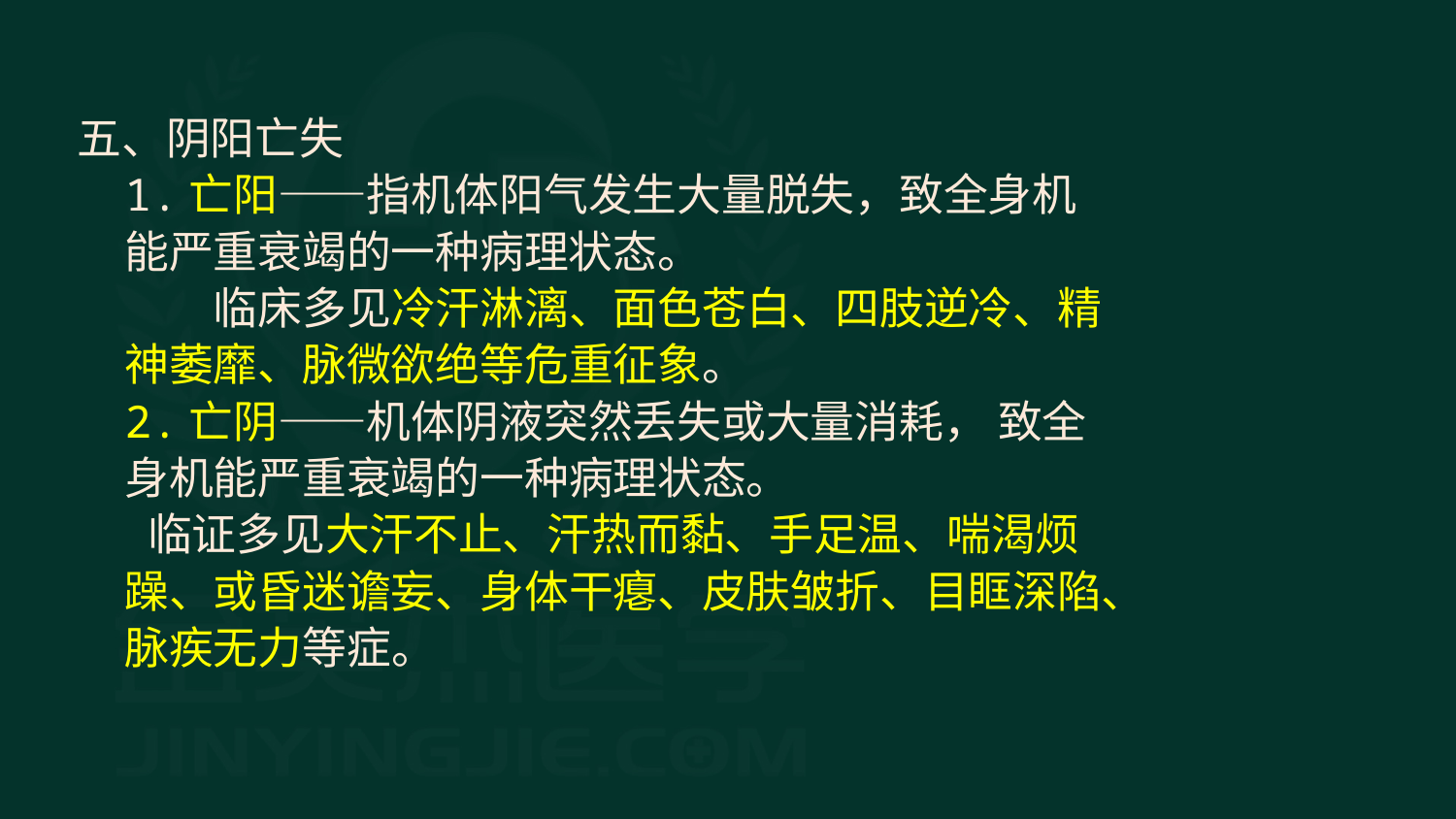

五、阴阳亡失
1.亡阳——指机体阳气发生大量脱失，致全身机能严重衰竭的一种病理状态。
　　临床多见冷汗淋漓、面色苍白、四肢逆冷、精神萎靡、脉微欲绝等危重征象。
2.亡阴——机体阴液突然丢失或大量消耗， 致全身机能严重衰竭的一种病理状态。
      临证多见大汗不止、汗热而黏、手足温、喘渴烦躁、或昏迷谵妄、身体干瘪、皮肤皱折、目眶深陷、脉疾无力等症。